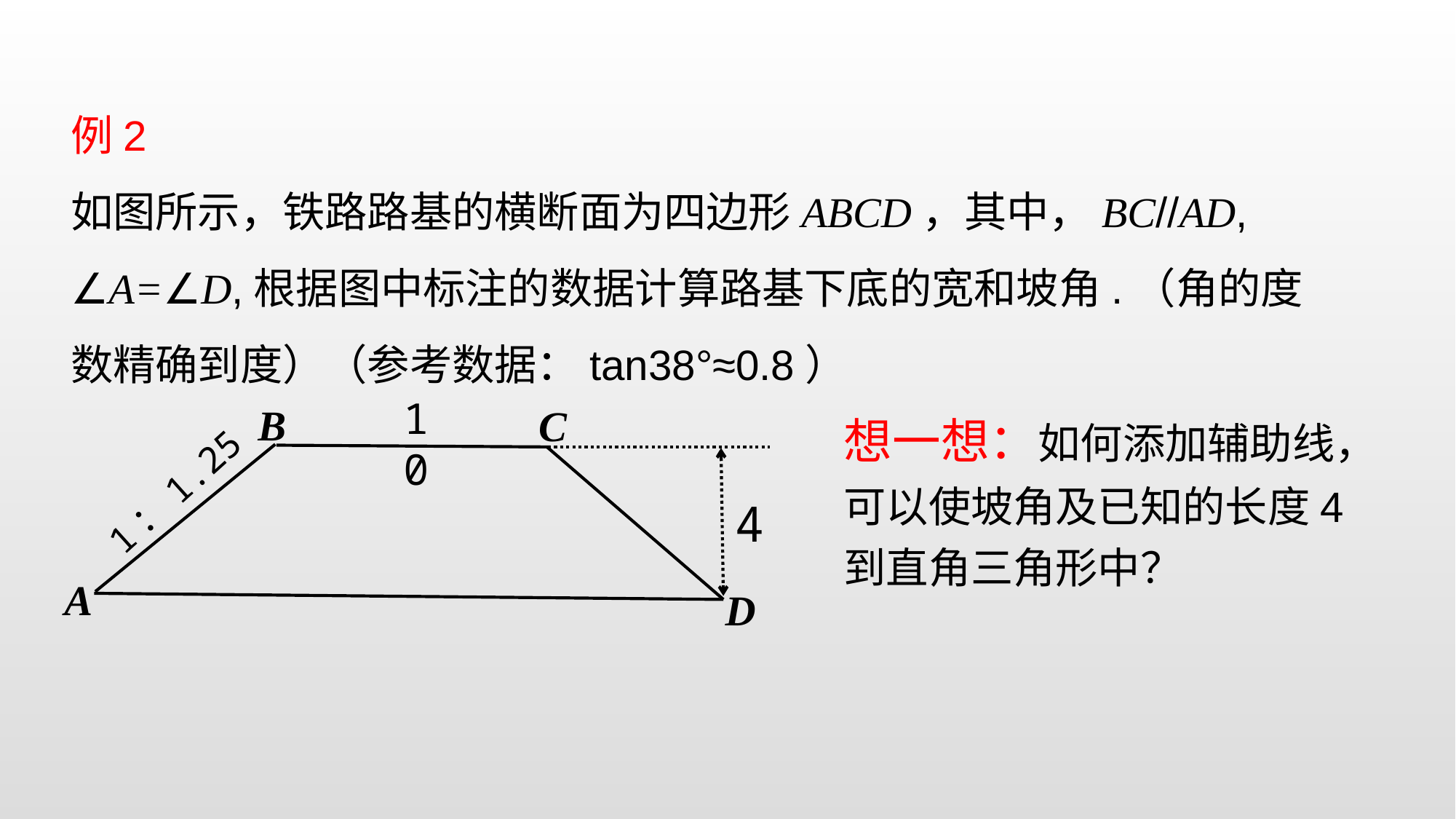

例2   如图所示，铁路路基的横断面为四边形ABCD，其中，BC//AD,
∠A=∠D,根据图中标注的数据计算路基下底的宽和坡角.（角的度数精确到度）（参考数据：tan38°≈0.8）
10
B
C
1：1.25
4
A
D
想一想：如何添加辅助线，可以使坡角及已知的长度4到直角三角形中？